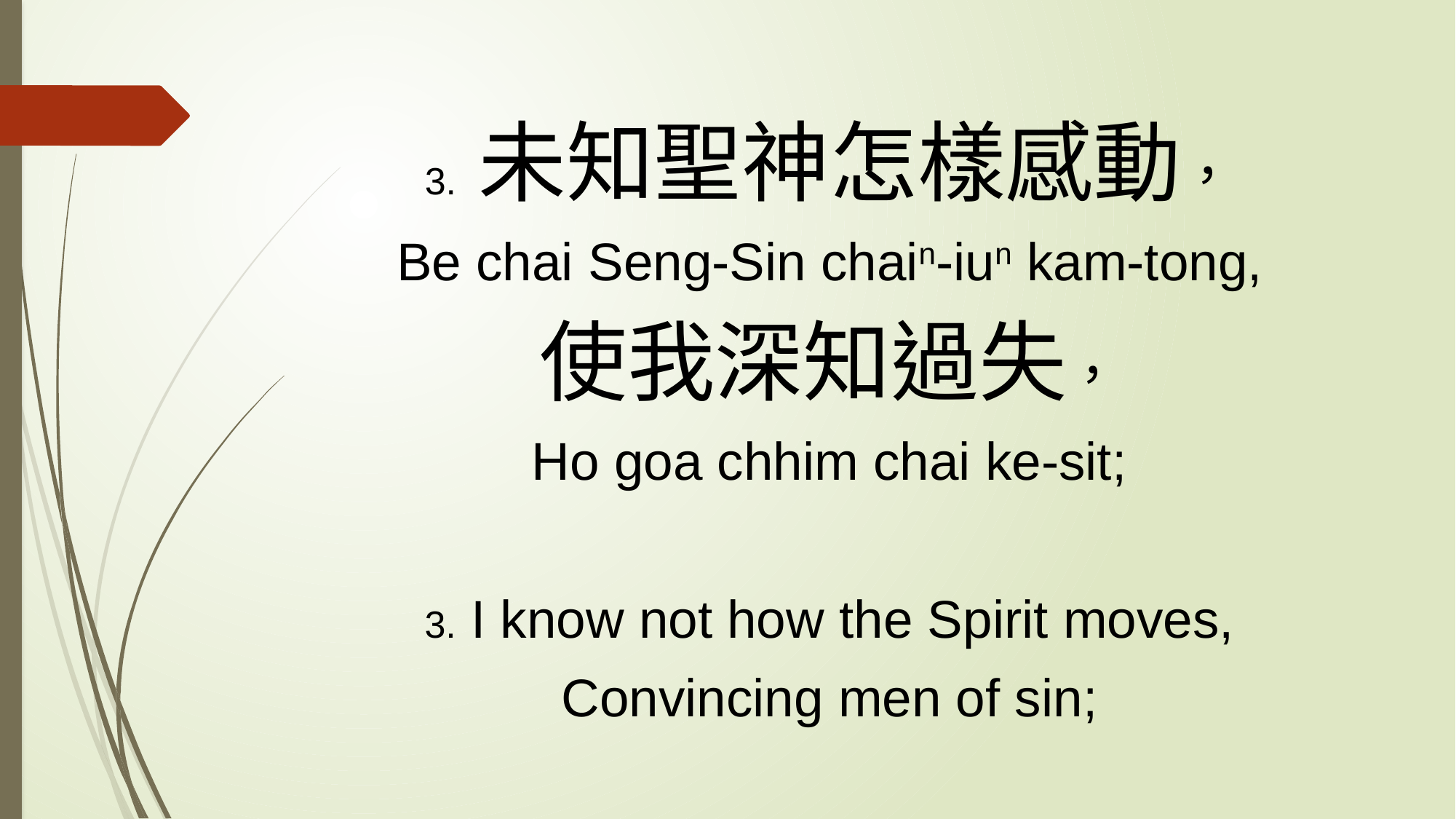

3. 未知聖神怎樣感動，
Be chai Seng-Sin chain-iun kam-tong,
使我深知過失，
Ho goa chhim chai ke-sit;

3. I know not how the Spirit moves,
Convincing men of sin;